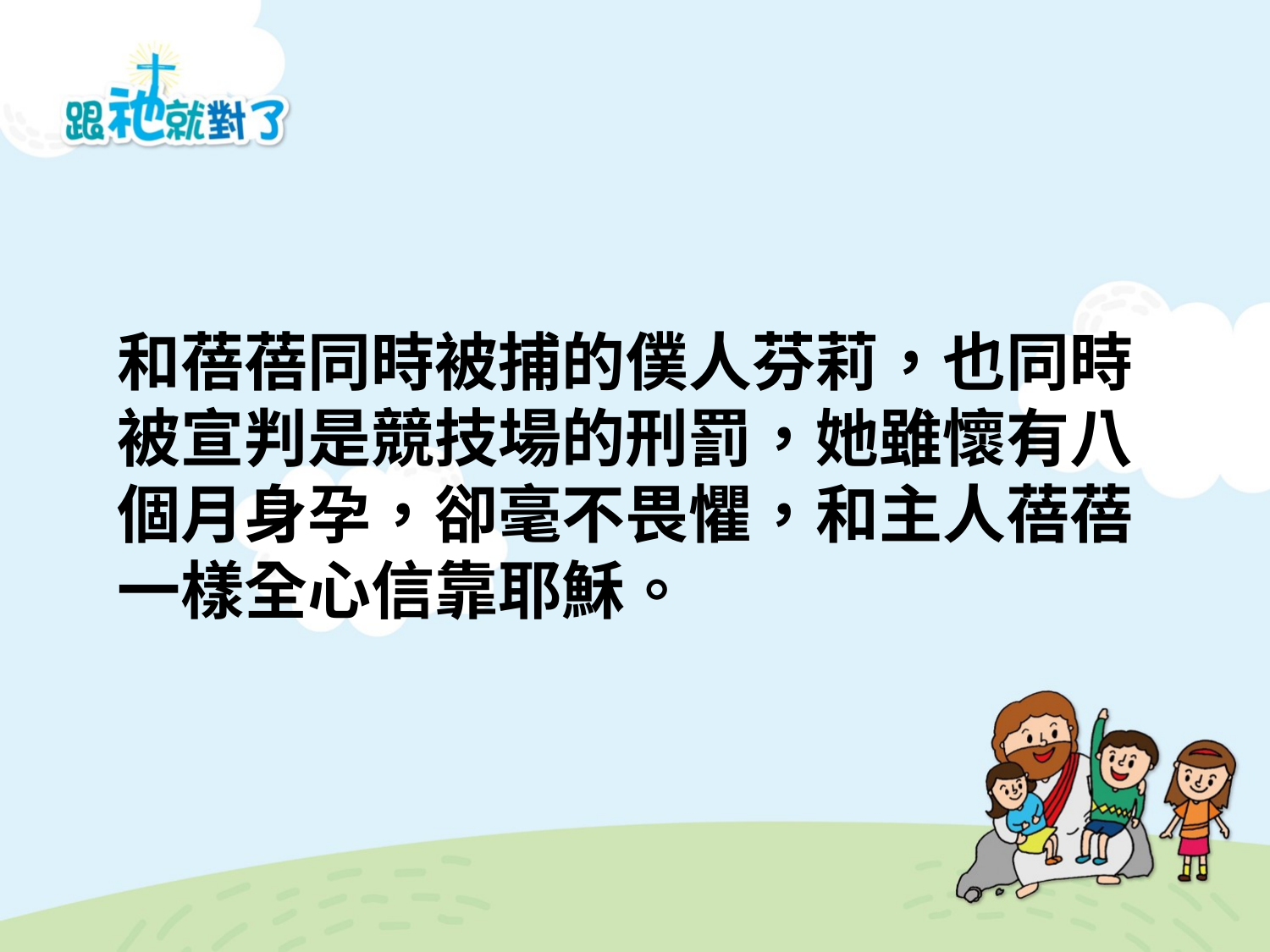

和蓓蓓同時被捕的僕人芬莉，也同時被宣判是競技場的刑罰，她雖懷有八個月身孕，卻毫不畏懼，和主人蓓蓓一樣全心信靠耶穌。